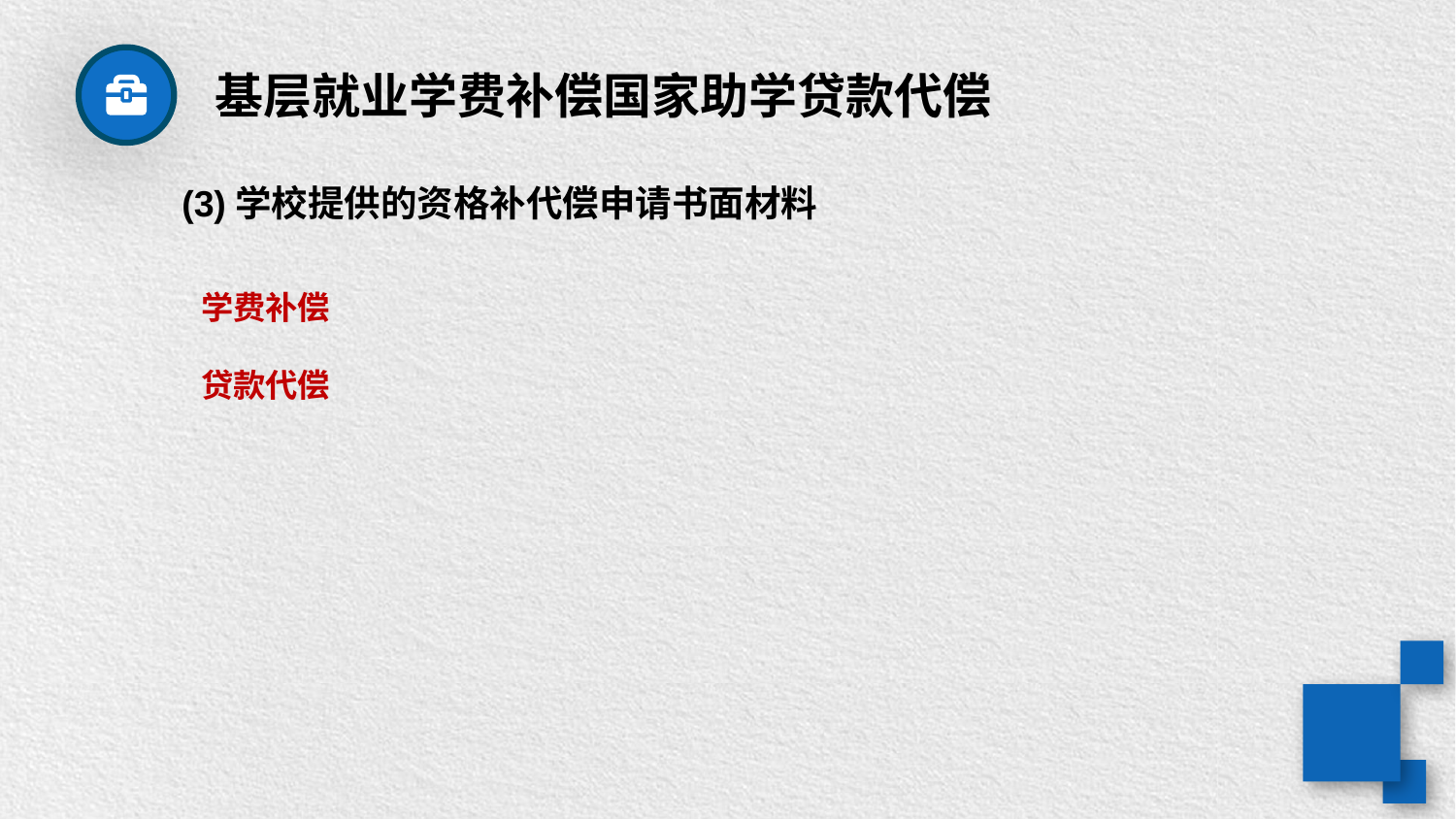

基层就业学费补偿国家助学贷款代偿

(3)学校提供的资格补代偿申请书面材料

学费补偿

贷款代偿